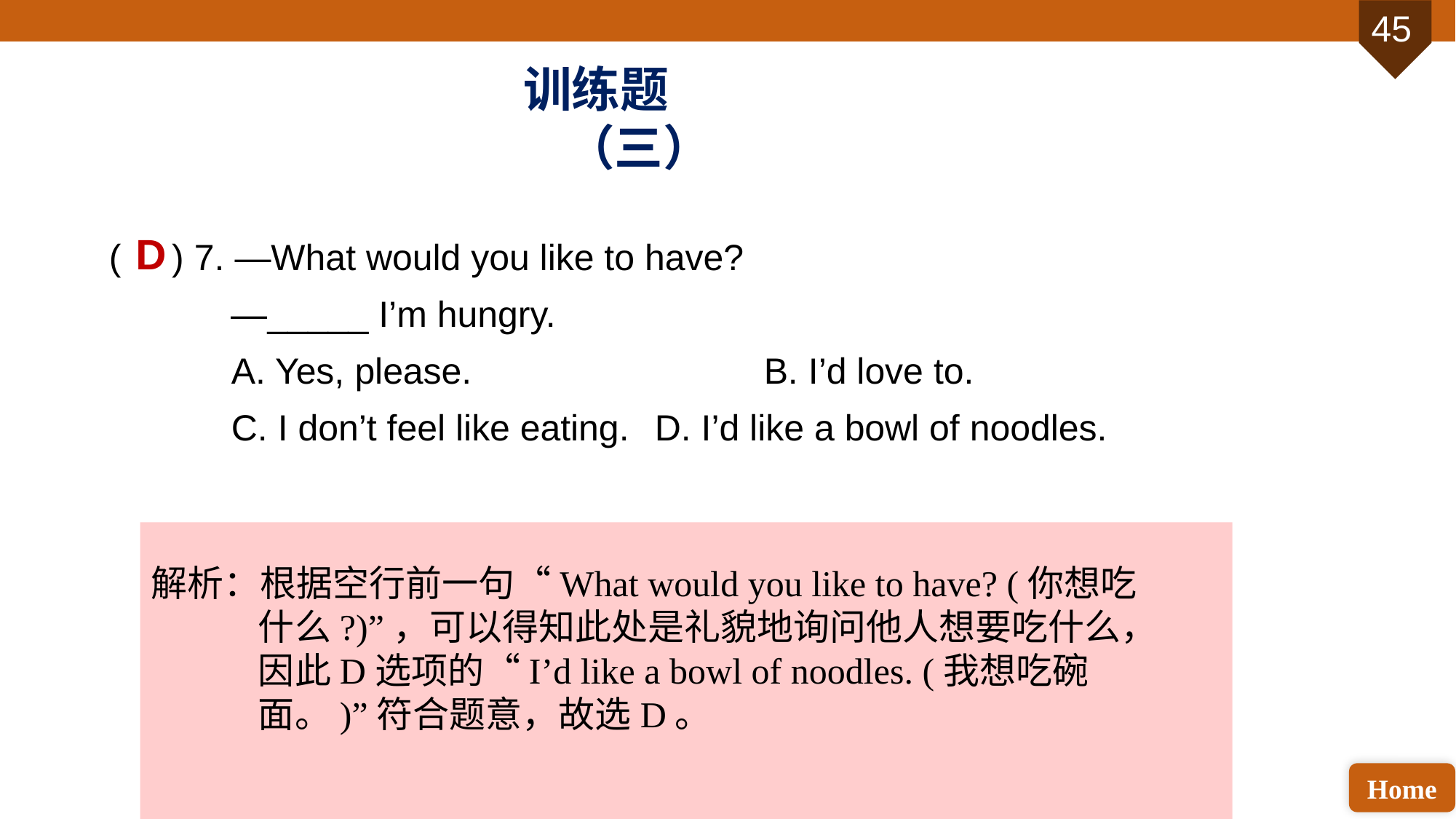

训练题（三）
(     ) 7. —What would you like to have?
            —_____ I’m hungry.
            A. Yes, please. 			B. I’d love to.
            C. I don’t feel like eating. 	D. I’d like a bowl of noodles.
D

解析：根据空行前一句“What would you like to have? (你想吃什么?)”，可以得知此处是礼貌地询问他人想要吃什么，因此D选项的“I’d like a bowl of noodles. (我想吃碗面。)”符合题意，故选D。